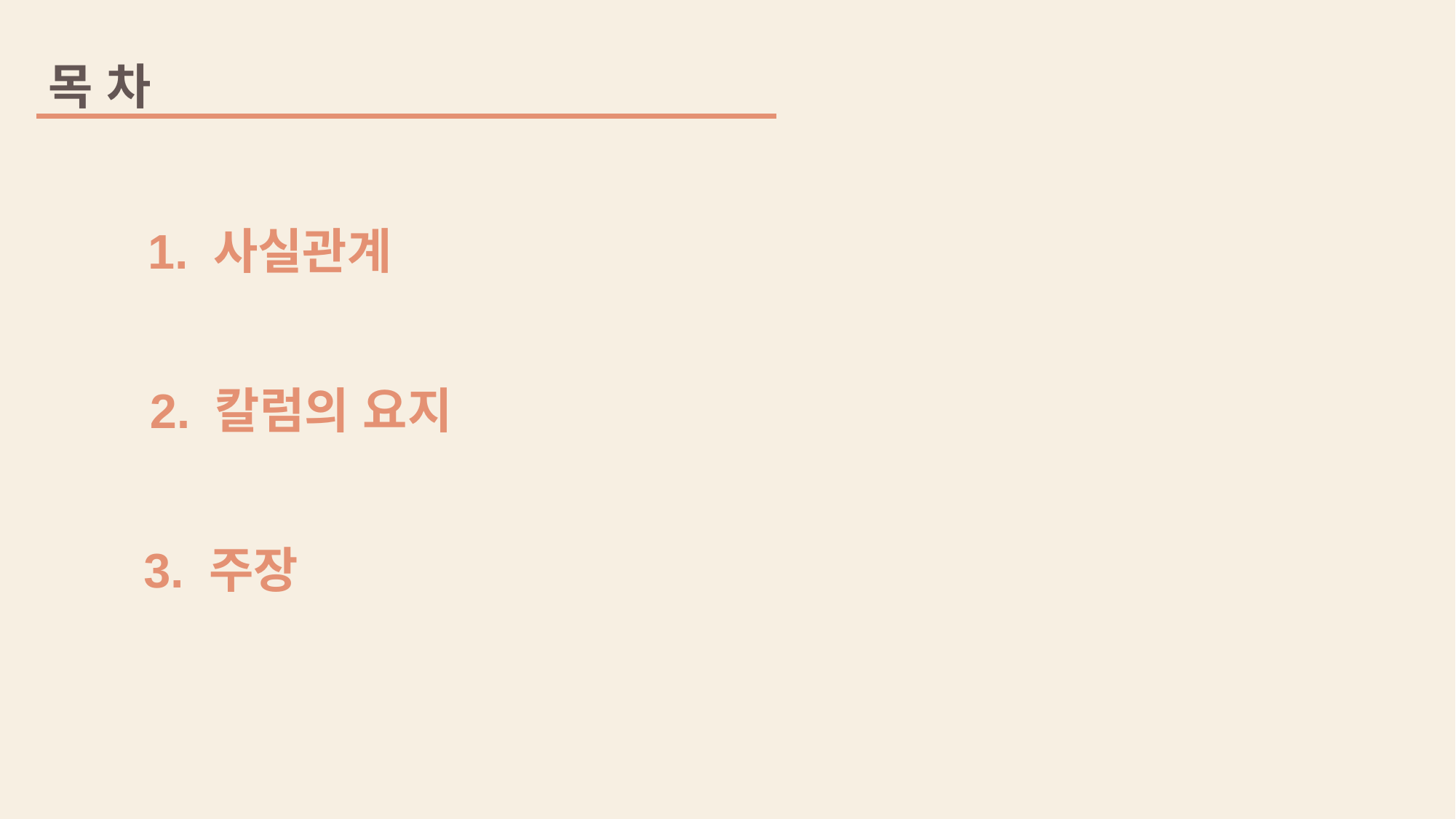

목 차
1. 사실관계
2. 칼럼의 요지
3. 주장